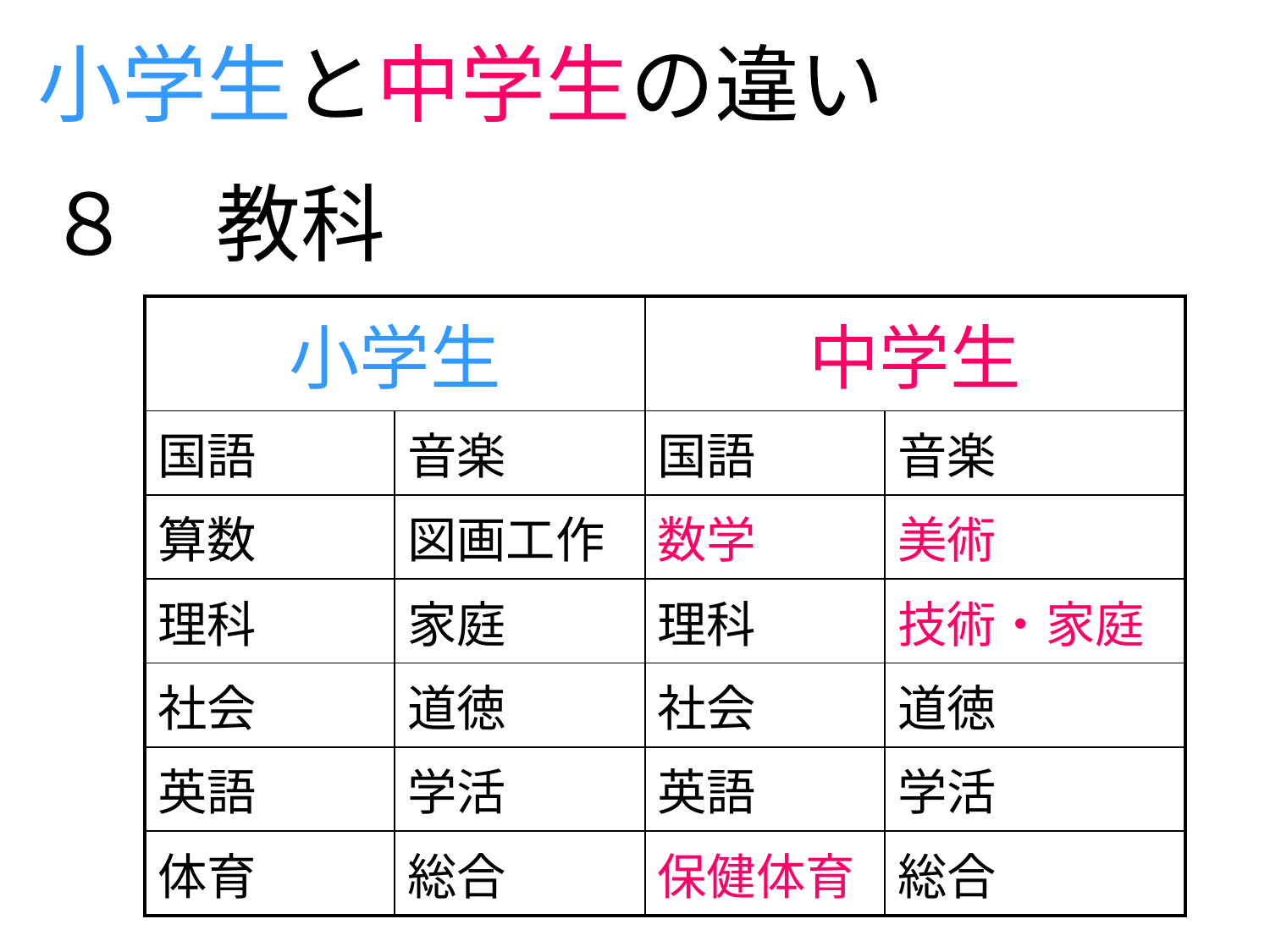

小学生と中学生の違い
８　教科
| 小学生 |  | 中学生 |  |
| --- | --- | --- | --- |
| 国語 | 音楽 | 国語 | 音楽 |
| 算数 | 図画工作 | 数学 | 美術 |
| 理科 | 家庭 | 理科 | 技術・家庭 |
| 社会 | 道徳 | 社会 | 道徳 |
| 英語 | 学活 | 英語 | 学活 |
| 体育 | 総合 | 保健体育 | 総合 |